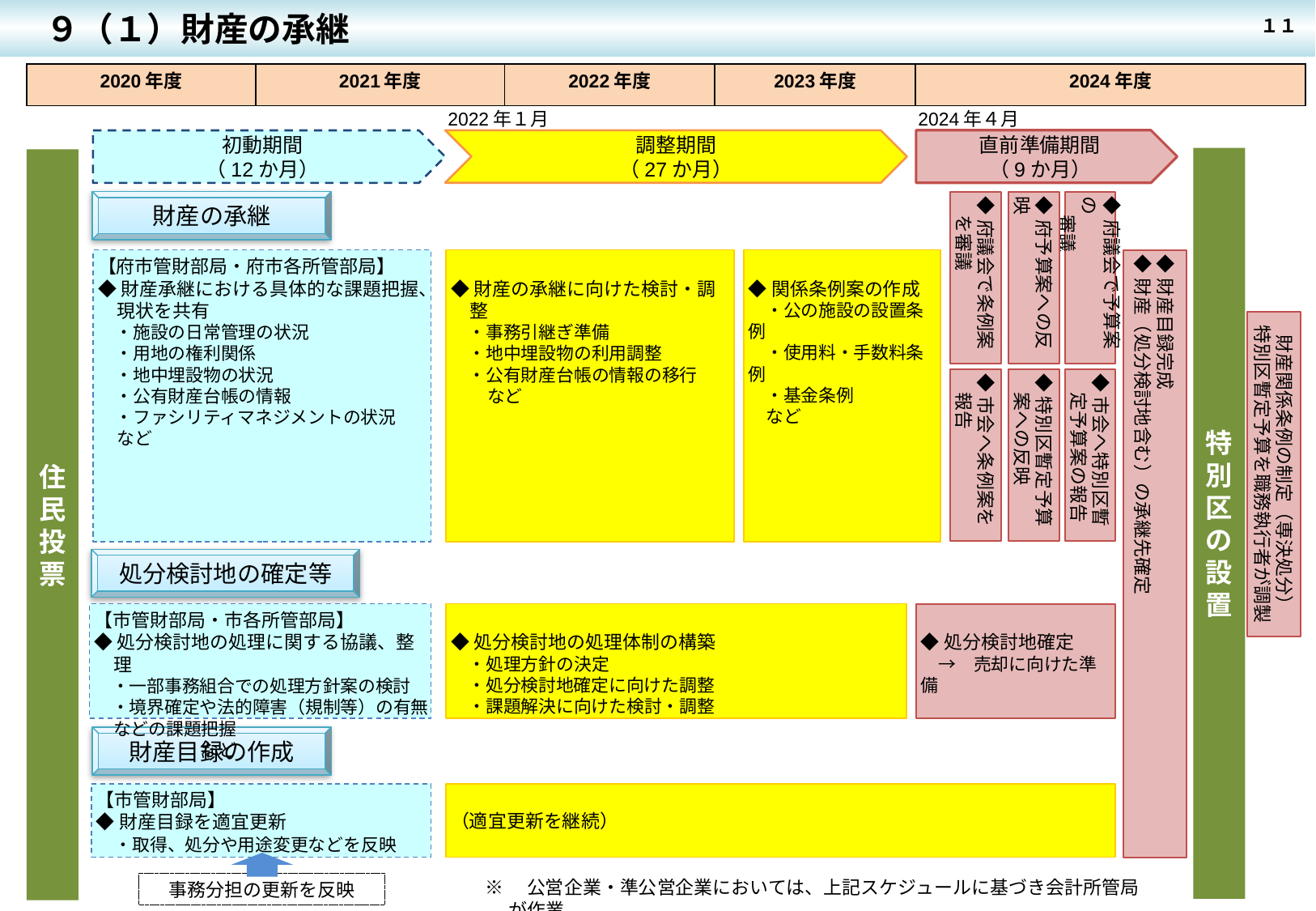

９（１）財産の承継
１１
| 2020年度 | 2021年度 | 2022年度 | 2023年度 | 2024年度 |
| --- | --- | --- | --- | --- |
2022年１月
2024年４月
調整期間
（27か月）
直前準備期間
（9か月）
初動期間
（12か月）
特別区の設置
住民投票
◆府予算案への反映
◆府議会で予算案の
　審議
財産の承継
◆府議会で条例案
　を審議

◆財産の承継に向けた検討・調整
　・事務引継ぎ準備
　・地中埋設物の利用調整
　・公有財産台帳の情報の移行　　など

◆関係条例案の作成
　・公の施設の設置条例
　・使用料・手数料条例
　・基金条例　　　　　など
◆財産目録完成
◆財産（処分検討地含む）の承継先確定
【府市管財部局・府市各所管部局】
◆財産承継における具体的な課題把握、現状を共有
　・施設の日常管理の状況
　・用地の権利関係
　・地中埋設物の状況
　・公有財産台帳の情報
　・ファシリティマネジメントの状況　など
財産関係条例の制定（専決処分）
特別区暫定予算を職務執行者が調製
◆市会へ条例案を
　報告
◆特別区暫定予算
　案への反映
◆市会へ特別区暫
　定予算案の報告
処分検討地の確定等

◆処分検討地の処理体制の構築
　・処理方針の決定
　・処分検討地確定に向けた調整
　・課題解決に向けた検討・調整
【市管財部局・市各所管部局】
◆処分検討地の処理に関する協議、整理
　・一部事務組合での処理方針案の検討
　・境界確定や法的障害（規制等）の有無などの課題把握　　　　　　　　　　　　　　　　など

◆処分検討地確定
　→　売却に向けた準備
財産目録の作成
【市管財部局】
◆財産目録を適宜更新
　・取得、処分や用途変更などを反映
（適宜更新を継続）

事務分担の更新を反映
※　公営企業・準公営企業においては、上記スケジュールに基づき会計所管局が作業